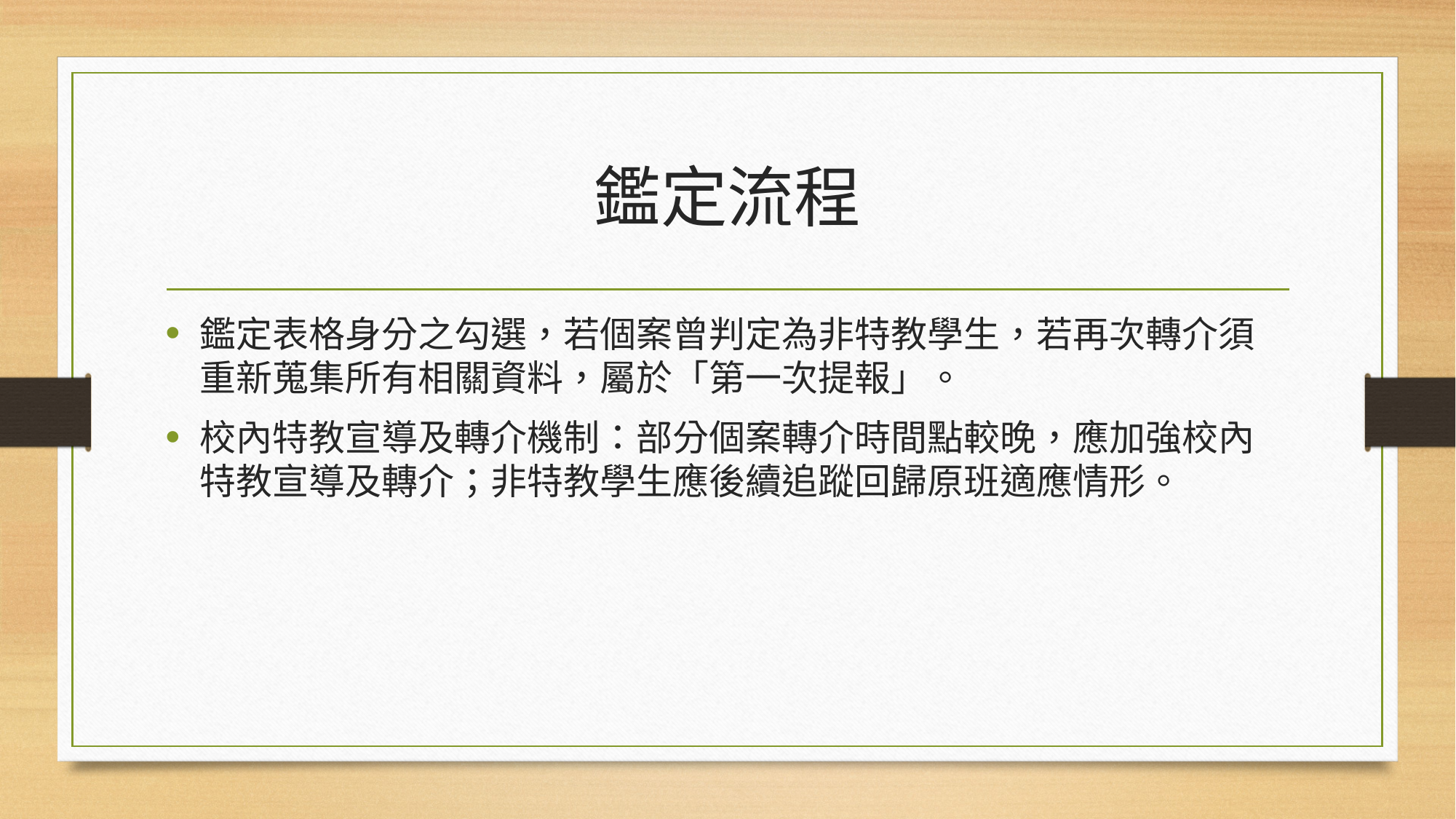

# 鑑定流程
鑑定表格身分之勾選，若個案曾判定為非特教學生，若再次轉介須重新蒐集所有相關資料，屬於「第一次提報」。
校內特教宣導及轉介機制：部分個案轉介時間點較晚，應加強校內特教宣導及轉介；非特教學生應後續追蹤回歸原班適應情形。